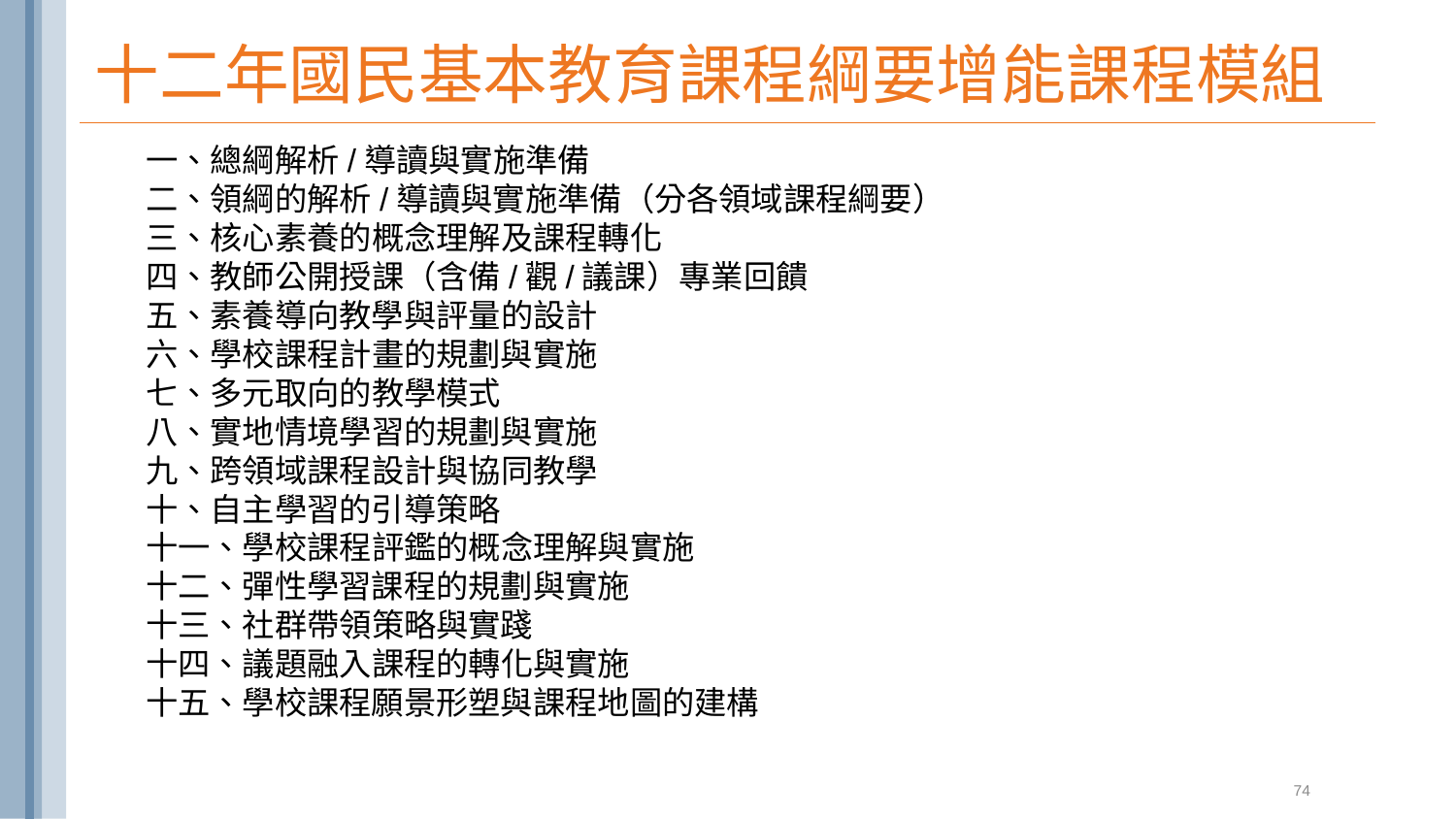

# 十二年國民基本教育課程綱要增能課程模組
一、總綱解析/導讀與實施準備
二、領綱的解析/導讀與實施準備（分各領域課程綱要）
三、核心素養的概念理解及課程轉化
四、教師公開授課（含備/觀/議課）專業回饋
五、素養導向教學與評量的設計
六、學校課程計畫的規劃與實施
七、多元取向的教學模式
八、實地情境學習的規劃與實施
九、跨領域課程設計與協同教學
十、自主學習的引導策略
十一、學校課程評鑑的概念理解與實施
十二、彈性學習課程的規劃與實施
十三、社群帶領策略與實踐
十四、議題融入課程的轉化與實施
十五、學校課程願景形塑與課程地圖的建構
74